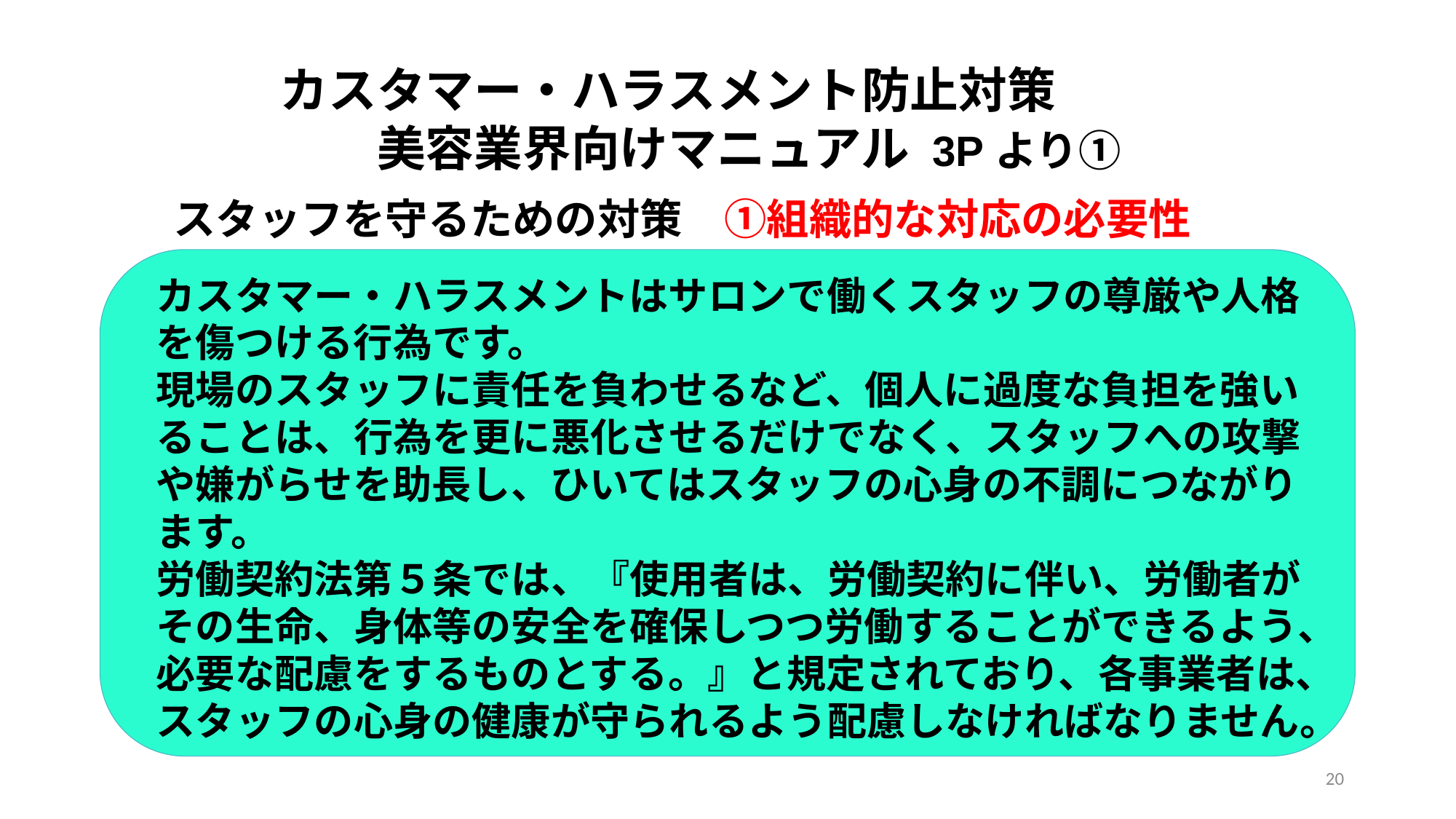

カスタマー・ハラスメント防止対策
　　美容業界向けマニュアル 3Pより①
　スタッフを守るための対策　①組織的な対応の必要性
#

カスタマー・ハラスメントはサロンで働くスタッフの尊厳や人格を傷つける行為です。
現場のスタッフに責任を負わせるなど、個人に過度な負担を強いることは、行為を更に悪化させるだけでなく、スタッフへの攻撃や嫌がらせを助長し、ひいてはスタッフの心身の不調につながります。
労働契約法第５条では、『使用者は、労働契約に伴い、労働者がその生命、身体等の安全を確保しつつ労働することができるよう、必要な配慮をするものとする。』と規定されており、各事業者は、スタッフの心身の健康が守られるよう配慮しなければなりません。
20